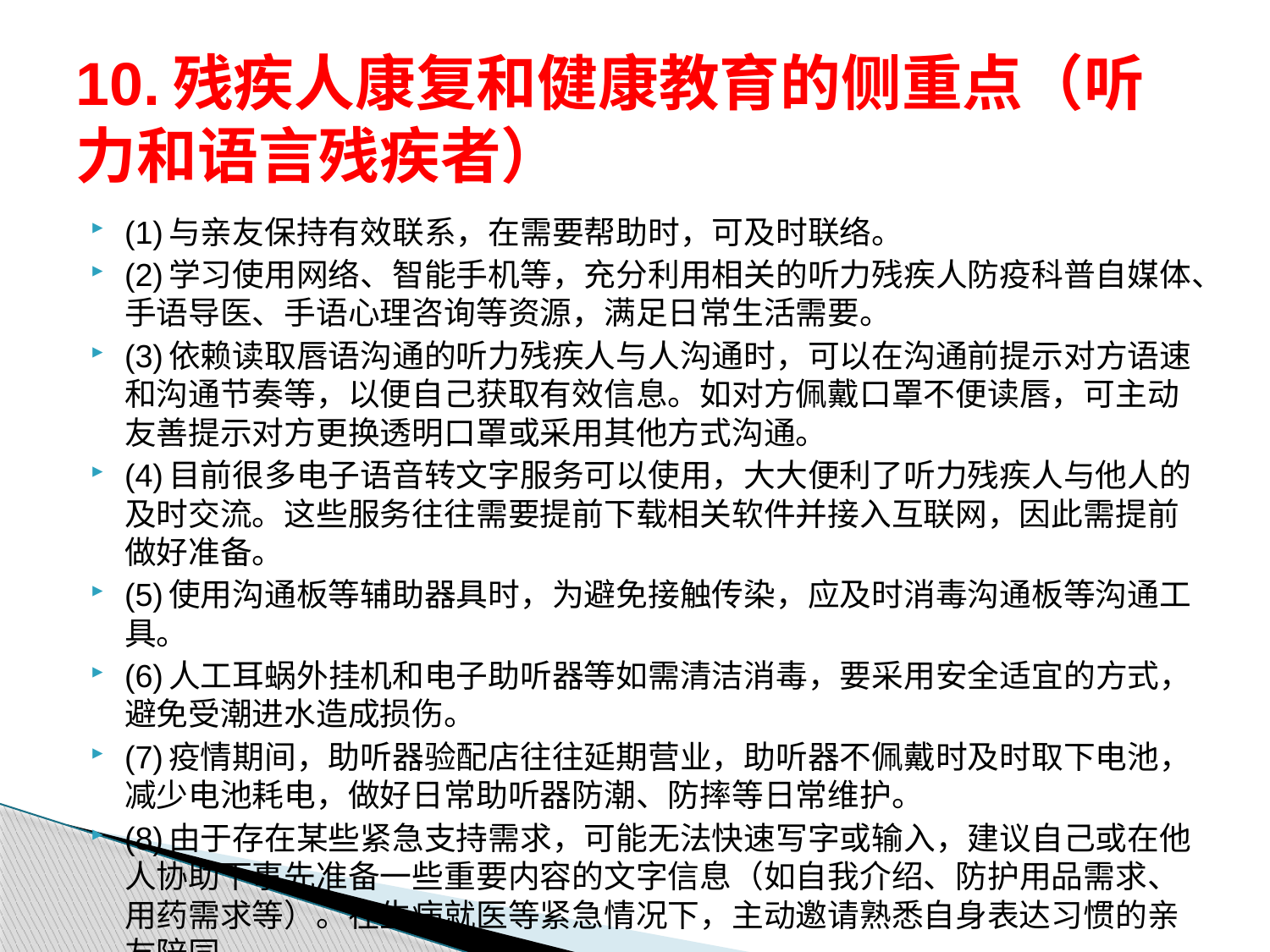

# 10.残疾人康复和健康教育的侧重点（听力和语言残疾者）
(1)与亲友保持有效联系，在需要帮助时，可及时联络。
(2)学习使用网络、智能手机等，充分利用相关的听力残疾人防疫科普自媒体、手语导医、手语心理咨询等资源，满足日常生活需要。
(3)依赖读取唇语沟通的听力残疾人与人沟通时，可以在沟通前提示对方语速和沟通节奏等，以便自己获取有效信息。如对方佩戴口罩不便读唇，可主动友善提示对方更换透明口罩或采用其他方式沟通。
(4)目前很多电子语音转文字服务可以使用，大大便利了听力残疾人与他人的及时交流。这些服务往往需要提前下载相关软件并接入互联网，因此需提前做好准备。
(5)使用沟通板等辅助器具时，为避免接触传染，应及时消毒沟通板等沟通工具。
(6)人工耳蜗外挂机和电子助听器等如需清洁消毒，要采用安全适宜的方式，避免受潮进水造成损伤。
(7)疫情期间，助听器验配店往往延期营业，助听器不佩戴时及时取下电池，减少电池耗电，做好日常助听器防潮、防摔等日常维护。
(8)由于存在某些紧急支持需求，可能无法快速写字或输入，建议自己或在他人协助下事先准备一些重要内容的文字信息（如自我介绍、防护用品需求、用药需求等）。在生病就医等紧急情况下，主动邀请熟悉自身表达习惯的亲友陪同。